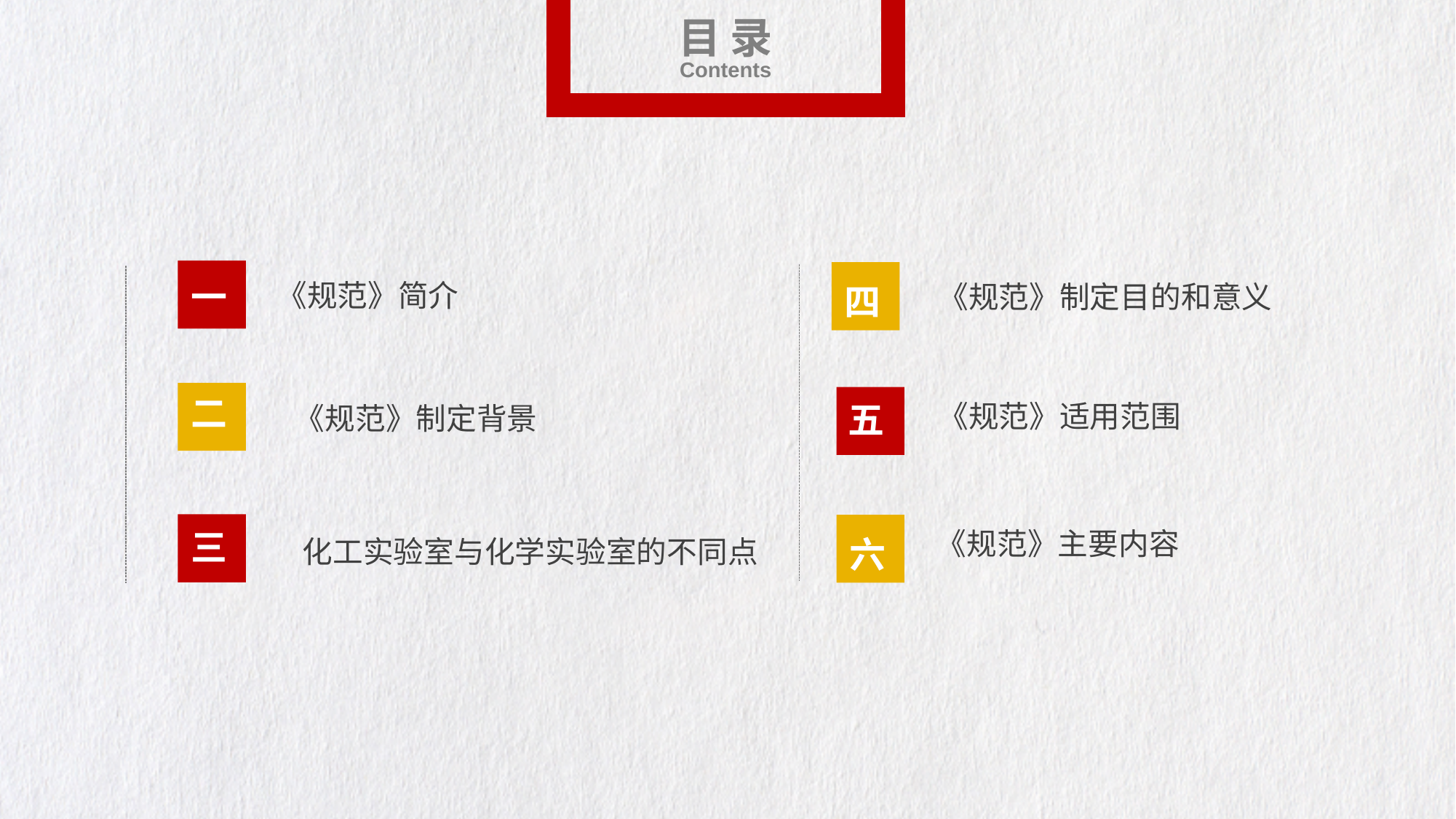

目 录
Contents

四
一
《规范》简介
《规范》制定目的和意义

二

五
《规范》适用范围
《规范》制定背景

六
三
《规范》主要内容
化工实验室与化学实验室的不同点